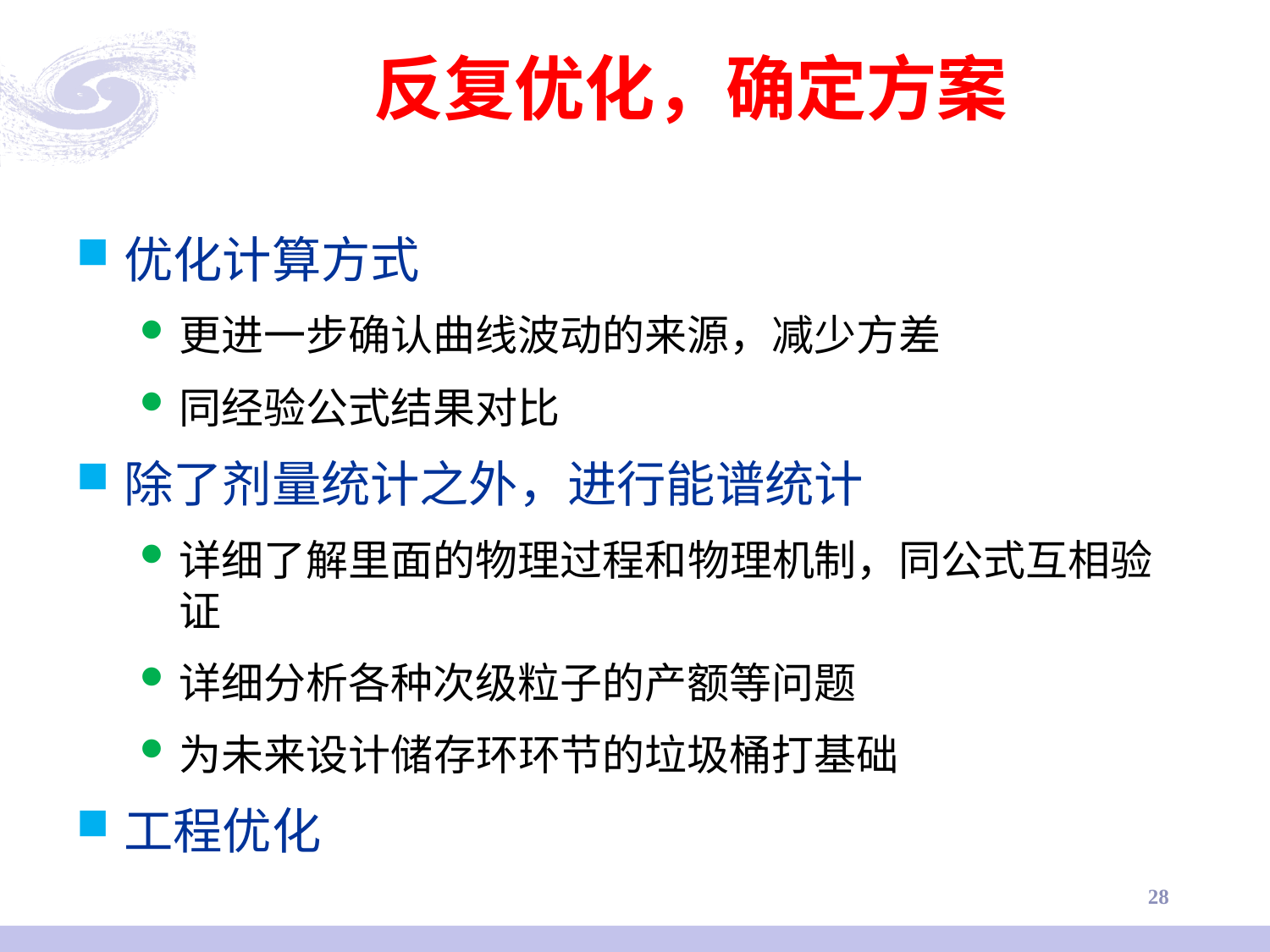

# 反复优化，确定方案
优化计算方式
更进一步确认曲线波动的来源，减少方差
同经验公式结果对比
除了剂量统计之外，进行能谱统计
详细了解里面的物理过程和物理机制，同公式互相验证
详细分析各种次级粒子的产额等问题
为未来设计储存环环节的垃圾桶打基础
工程优化
28